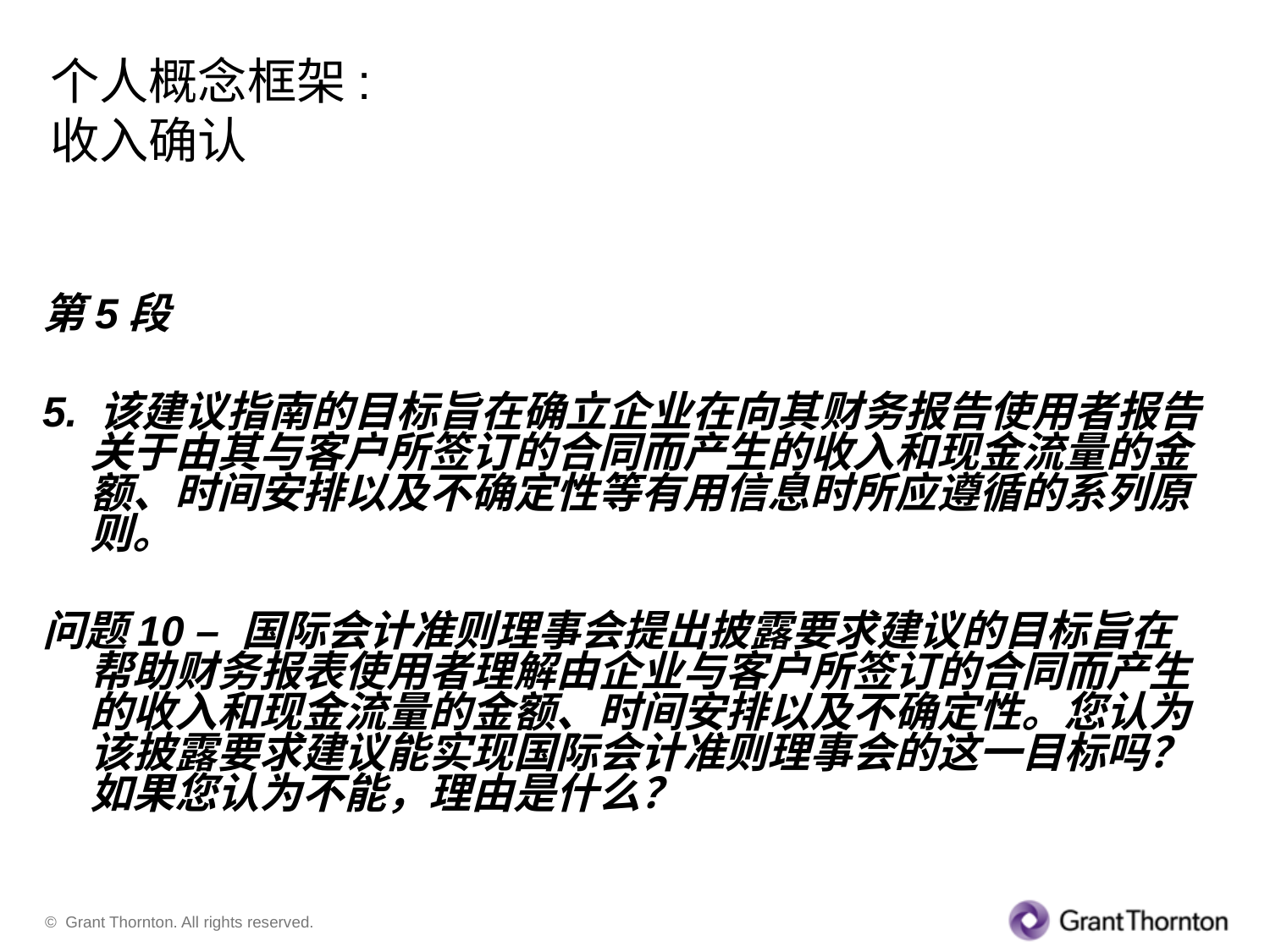

# 个人概念框架: 收入确认
第5段

5. 该建议指南的目标旨在确立企业在向其财务报告使用者报告关于由其与客户所签订的合同而产生的收入和现金流量的金额、时间安排以及不确定性等有用信息时所应遵循的系列原则。

问题10 – 国际会计准则理事会提出披露要求建议的目标旨在帮助财务报表使用者理解由企业与客户所签订的合同而产生的收入和现金流量的金额、时间安排以及不确定性。您认为该披露要求建议能实现国际会计准则理事会的这一目标吗？如果您认为不能，理由是什么？